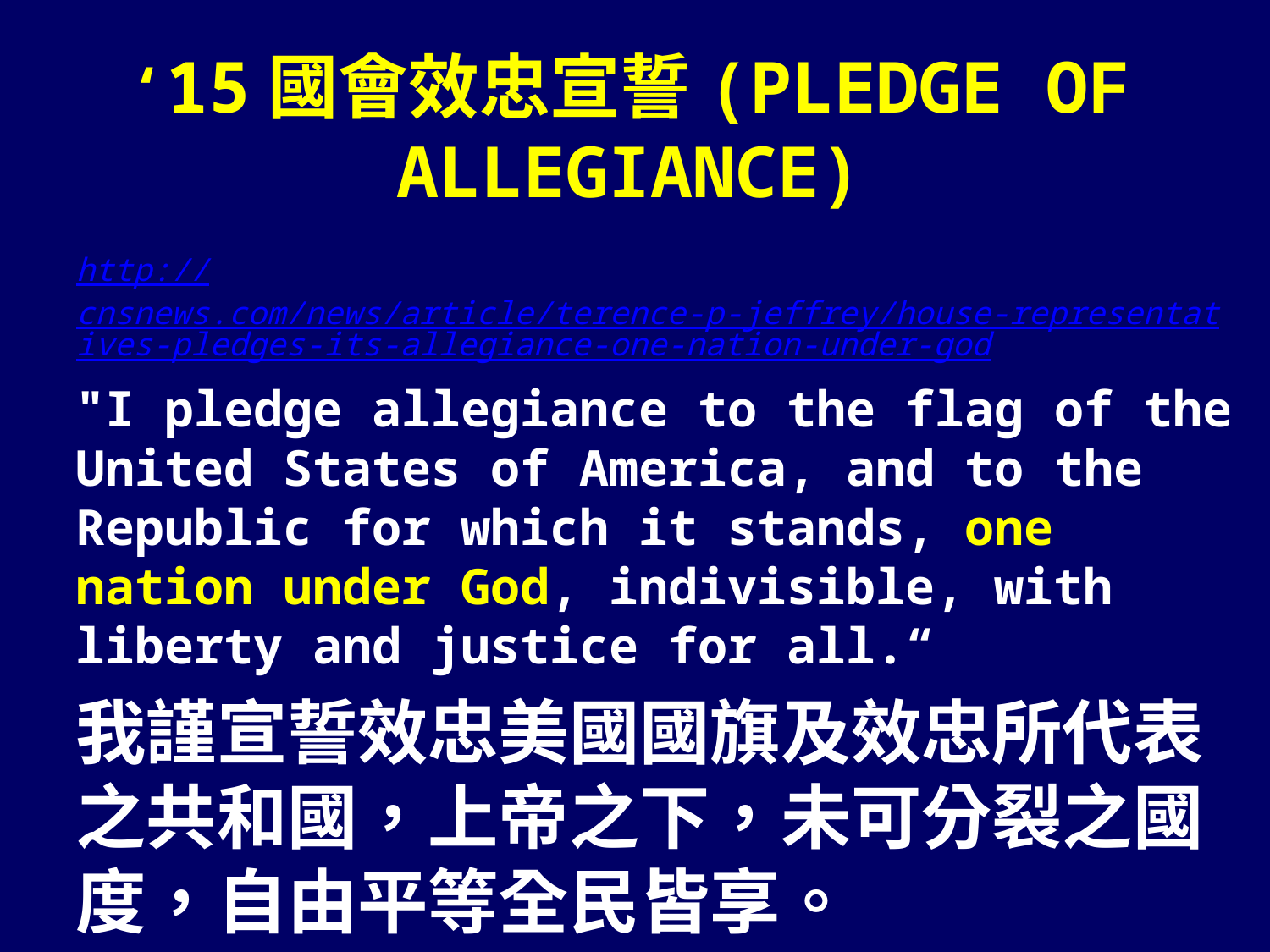

# ‘15國會效忠宣誓(Pledge of Allegiance)
http://cnsnews.com/news/article/terence-p-jeffrey/house-representatives-pledges-its-allegiance-one-nation-under-god
"I pledge allegiance to the flag of the United States of America, and to the Republic for which it stands, one nation under God, indivisible, with liberty and justice for all.“
我謹宣誓效忠美國國旗及效忠所代表之共和國，上帝之下，未可分裂之國度，自由平等全民皆享。